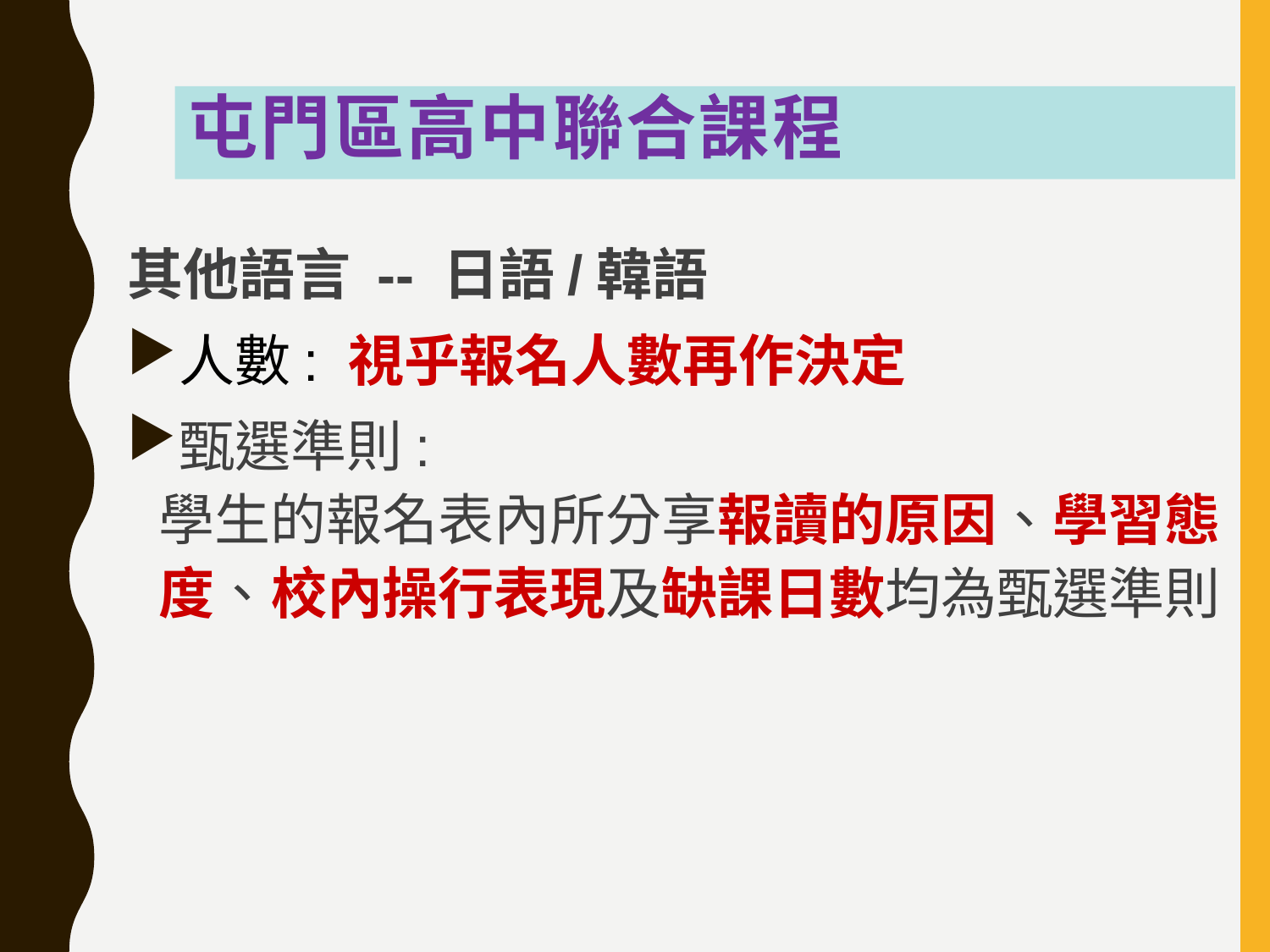

# 屯門區高中聯合課程
其他語言 -- 日語/韓語
人數: 視乎報名人數再作決定
甄選準則:
學生的報名表內所分享報讀的原因、學習態度、校內操行表現及缺課日數均為甄選準則